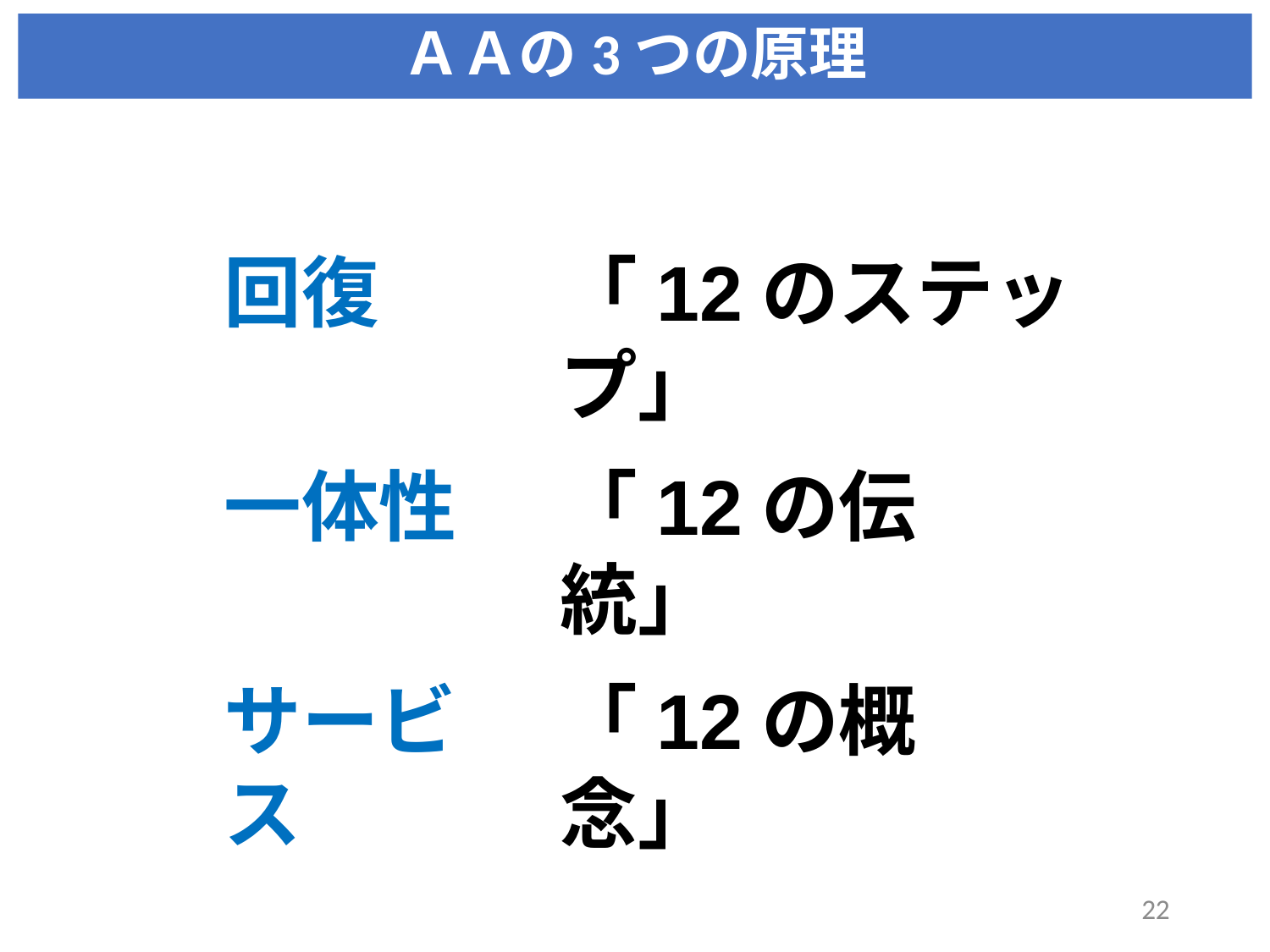

# ＡＡの3つの原理
回復
「12のステップ」
一体性
「12の伝統」
サービス
「12の概念」
22